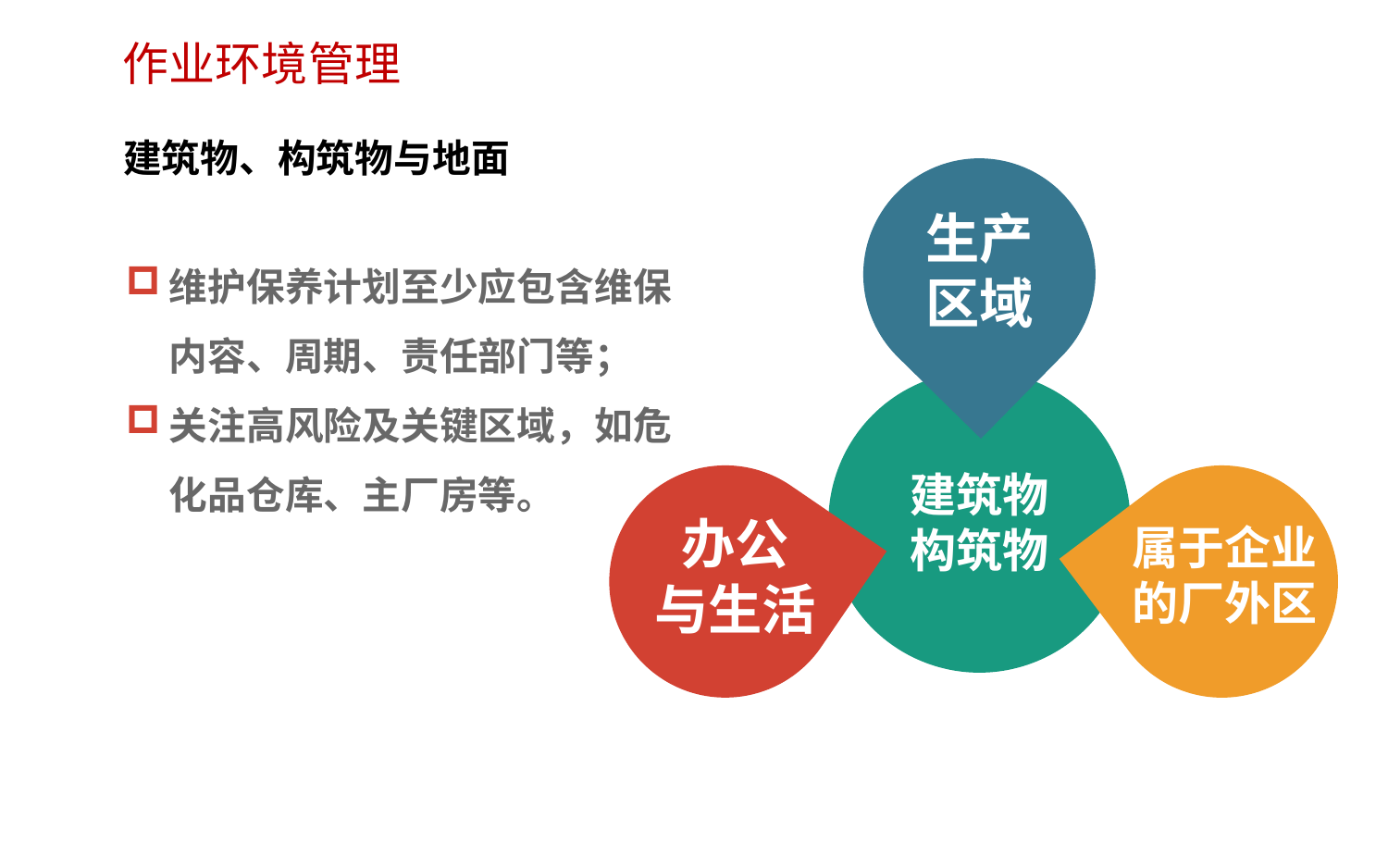

作业环境管理
建筑物、构筑物与地面

生产
区域

建筑物
构筑物

办公
与生活
属于企业
的厂外区

维护保养计划至少应包含维保内容、周期、责任部门等；
关注高风险及关键区域，如危化品仓库、主厂房等。